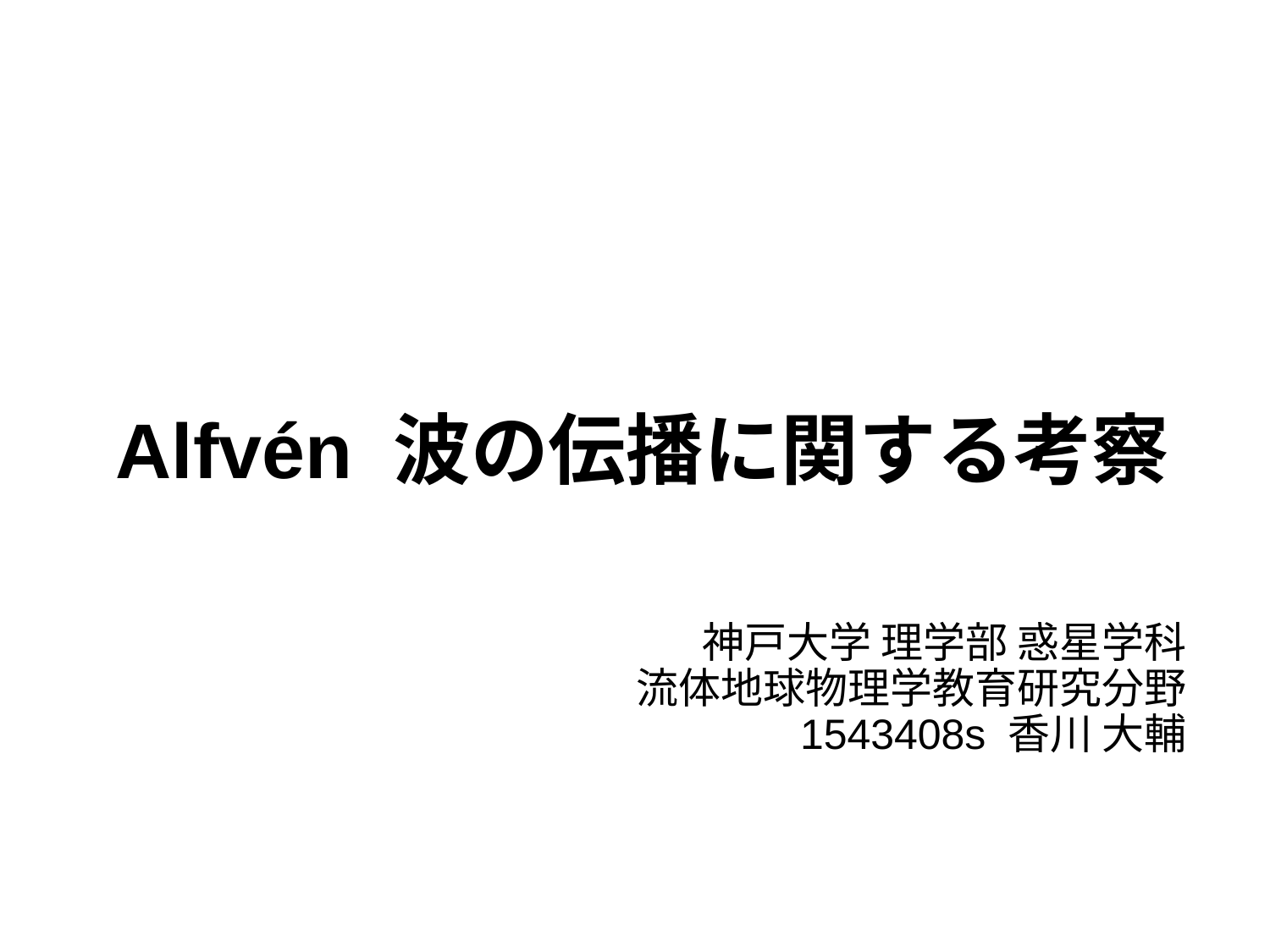

# Alfvén 波の伝播に関する考察

神戸大学 理学部 惑星学科
流体地球物理学教育研究分野
1543408s 香川 大輔